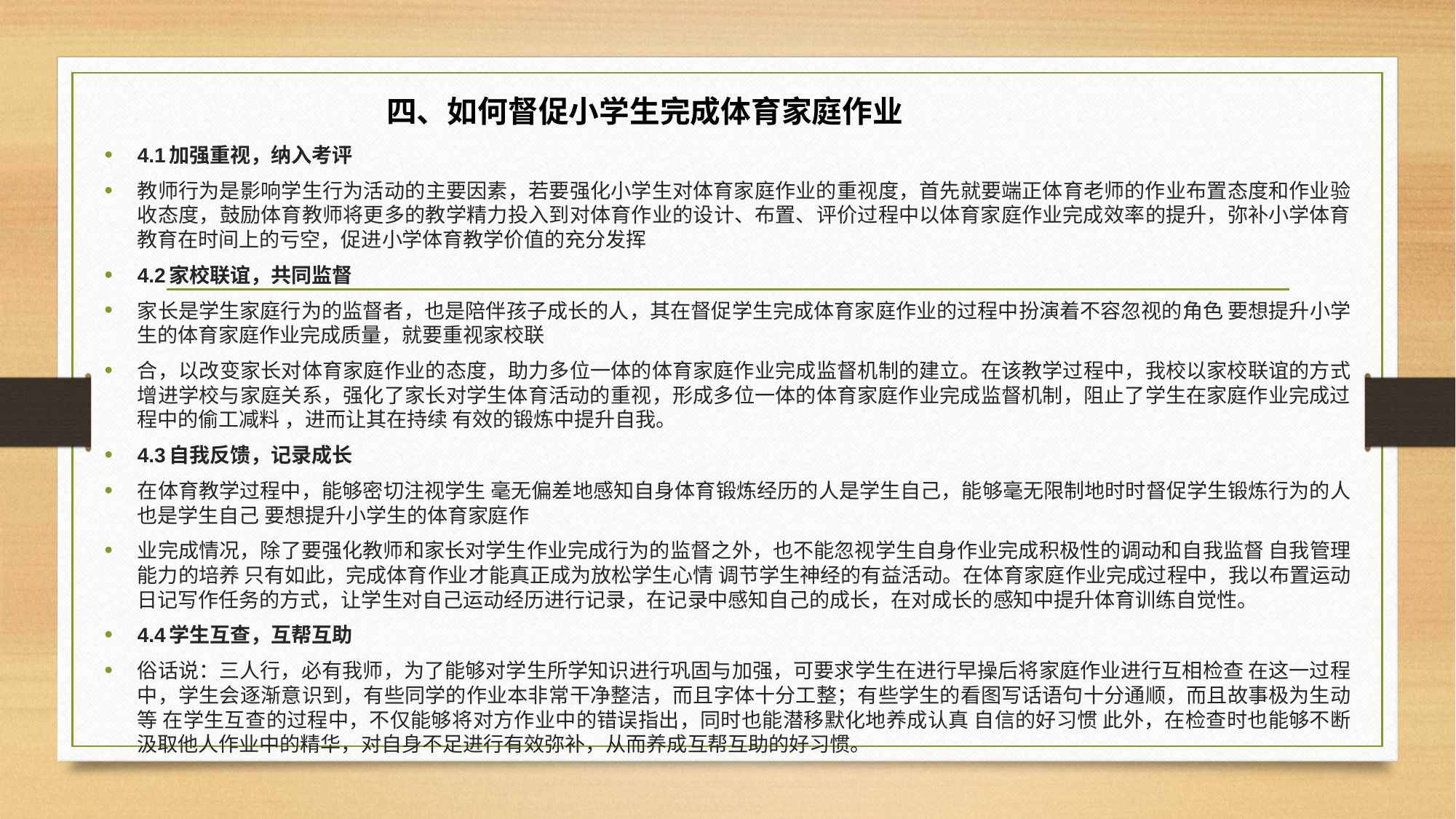

# 四、如何督促小学生完成体育家庭作业
4.1加强重视，纳入考评
教师行为是影响学生行为活动的主要因素，若要强化小学生对体育家庭作业的重视度，首先就要端正体育老师的作业布置态度和作业验收态度，鼓励体育教师将更多的教学精力投入到对体育作业的设计、布置、评价过程中以体育家庭作业完成效率的提升，弥补小学体育教育在时间上的亏空，促进小学体育教学价值的充分发挥
4.2家校联谊，共同监督
家长是学生家庭行为的监督者，也是陪伴孩子成长的人，其在督促学生完成体育家庭作业的过程中扮演着不容忽视的角色 要想提升小学生的体育家庭作业完成质量，就要重视家校联
合，以改变家长对体育家庭作业的态度，助力多位一体的体育家庭作业完成监督机制的建立。在该教学过程中，我校以家校联谊的方式增进学校与家庭关系，强化了家长对学生体育活动的重视，形成多位一体的体育家庭作业完成监督机制，阻止了学生在家庭作业完成过程中的偷工减料 ，进而让其在持续 有效的锻炼中提升自我。
4.3自我反馈，记录成长
在体育教学过程中，能够密切注视学生 毫无偏差地感知自身体育锻炼经历的人是学生自己，能够毫无限制地时时督促学生锻炼行为的人也是学生自己 要想提升小学生的体育家庭作
业完成情况，除了要强化教师和家长对学生作业完成行为的监督之外，也不能忽视学生自身作业完成积极性的调动和自我监督 自我管理能力的培养 只有如此，完成体育作业才能真正成为放松学生心情 调节学生神经的有益活动。在体育家庭作业完成过程中，我以布置运动日记写作任务的方式，让学生对自己运动经历进行记录，在记录中感知自己的成长，在对成长的感知中提升体育训练自觉性。
4.4学生互查，互帮互助
俗话说：三人行，必有我师，为了能够对学生所学知识进行巩固与加强，可要求学生在进行早操后将家庭作业进行互相检查 在这一过程中，学生会逐渐意识到，有些同学的作业本非常干净整洁，而且字体十分工整；有些学生的看图写话语句十分通顺，而且故事极为生动等 在学生互查的过程中，不仅能够将对方作业中的错误指出，同时也能潜移默化地养成认真 自信的好习惯 此外，在检查时也能够不断汲取他人作业中的精华，对自身不足进行有效弥补，从而养成互帮互助的好习惯。